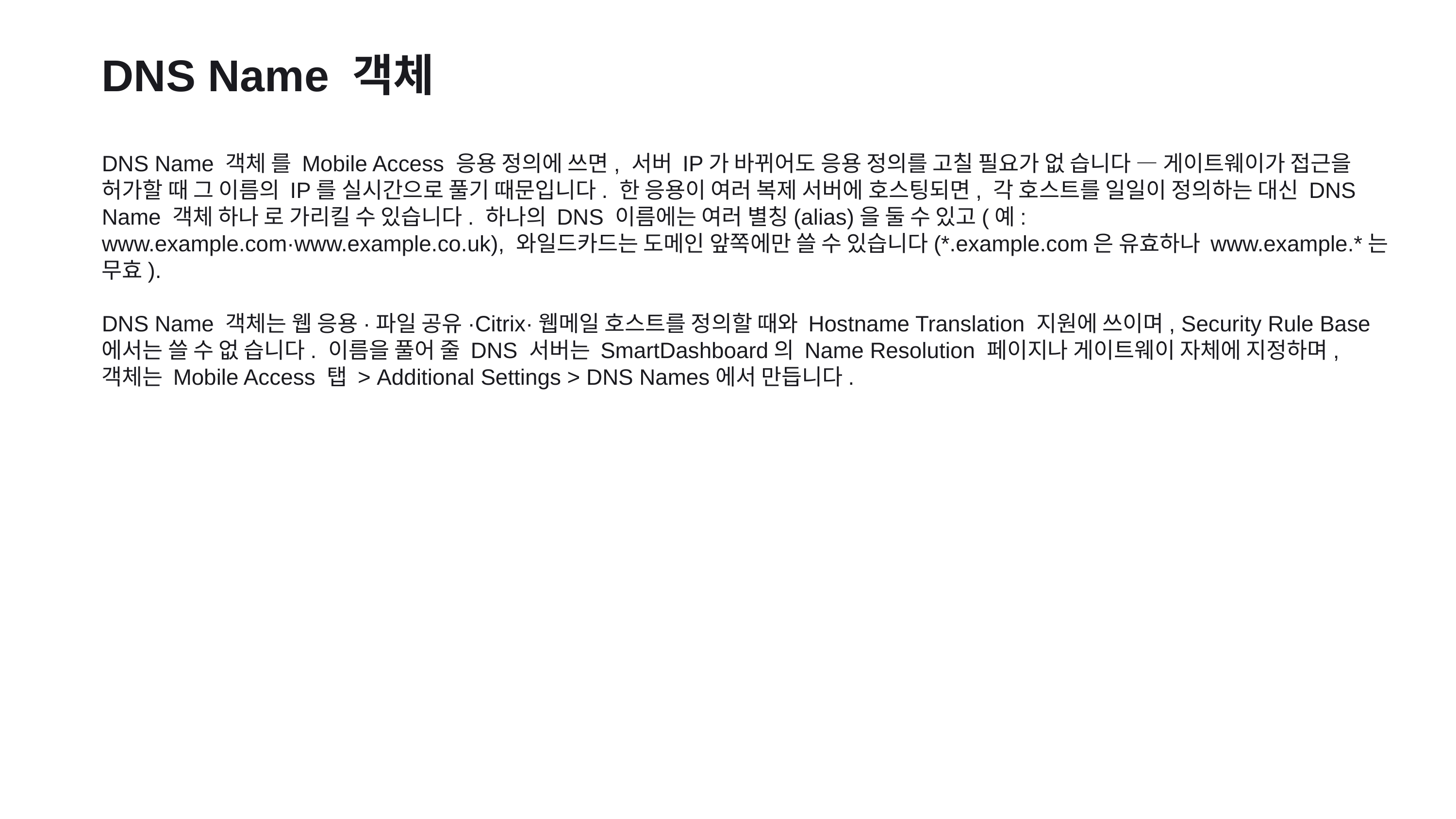

DNS Name 객체
DNS Name 객체 를 Mobile Access 응용 정의에 쓰면, 서버 IP가 바뀌어도 응용 정의를 고칠 필요가 없 습니다 — 게이트웨이가 접근을 허가할 때 그 이름의 IP를 실시간으로 풀기 때문입니다. 한 응용이 여러 복제 서버에 호스팅되면, 각 호스트를 일일이 정의하는 대신 DNS Name 객체 하나 로 가리킬 수 있습니다. 하나의 DNS 이름에는 여러 별칭(alias)을 둘 수 있고(예: www.example.com·www.example.co.uk), 와일드카드는 도메인 앞쪽에만 쓸 수 있습니다(*.example.com은 유효하나 www.example.*는 무효).

DNS Name 객체는 웹 응용·파일 공유·Citrix·웹메일 호스트를 정의할 때와 Hostname Translation 지원에 쓰이며, Security Rule Base에서는 쓸 수 없 습니다. 이름을 풀어 줄 DNS 서버는 SmartDashboard의 Name Resolution 페이지나 게이트웨이 자체에 지정하며, 객체는 Mobile Access 탭 > Additional Settings > DNS Names에서 만듭니다.